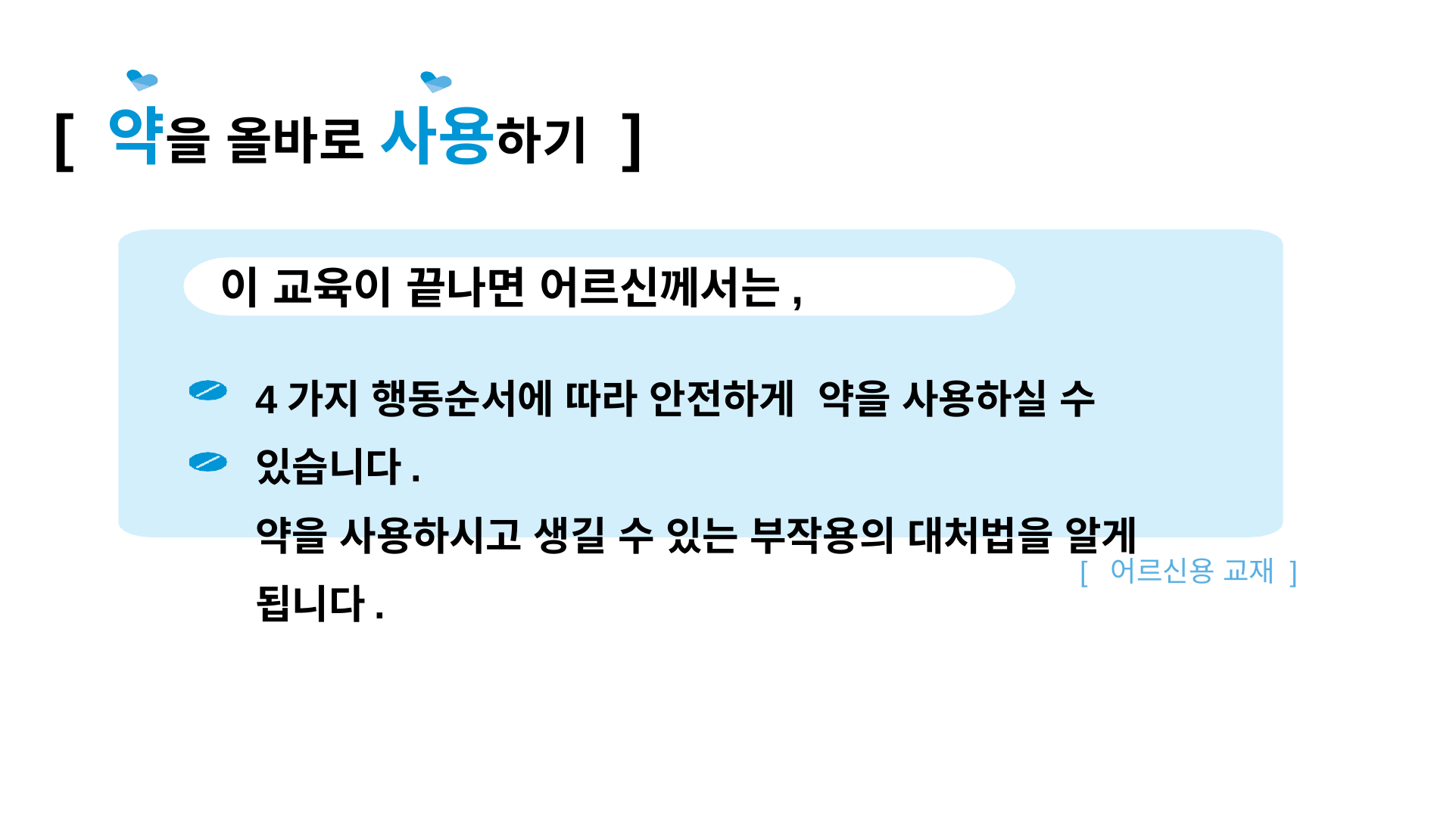

# [ 약을 올바로 사용하기 ]

이 교육이 끝나면 어르신께서는,
4가지 행동순서에 따라 안전하게  약을 사용하실 수 있습니다.
약을 사용하시고 생길 수 있는 부작용의 대처법을 알게 됩니다.

[  어르신용 교재 ]